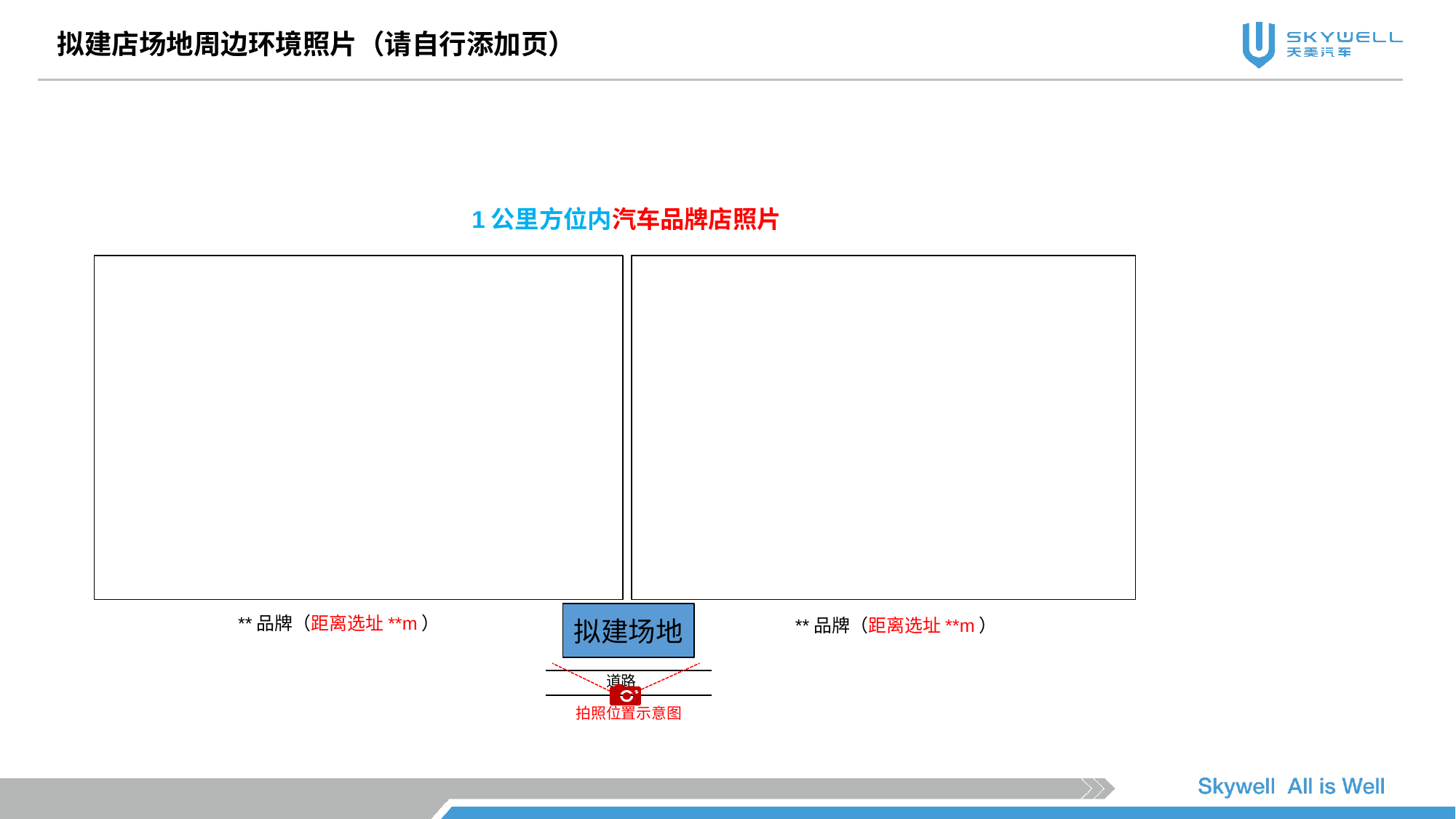

拟建店场地周边环境照片（请自行添加页）
1公里方位内汽车品牌店照片

拟建场地
道路
拍照位置示意图

**品牌（距离选址**m）
**品牌（距离选址**m）